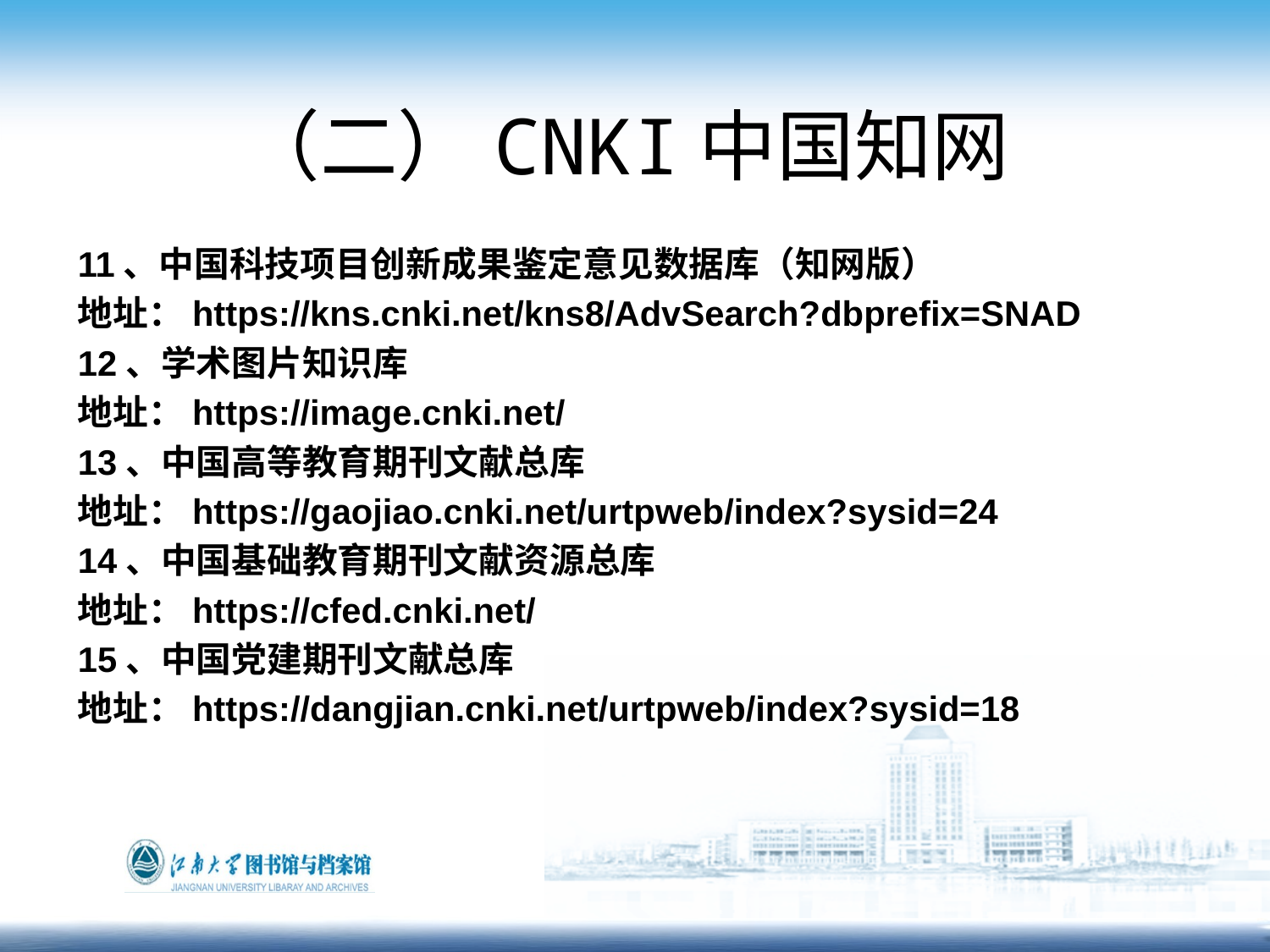

# （二）CNKI中国知网

11、中国科技项目创新成果鉴定意见数据库（知网版）
地址：https://kns.cnki.net/kns8/AdvSearch?dbprefix=SNAD
12、学术图片知识库
地址：https://image.cnki.net/
13、中国高等教育期刊文献总库
地址：https://gaojiao.cnki.net/urtpweb/index?sysid=24
14、中国基础教育期刊文献资源总库
地址：https://cfed.cnki.net/
15、中国党建期刊文献总库
地址：https://dangjian.cnki.net/urtpweb/index?sysid=18